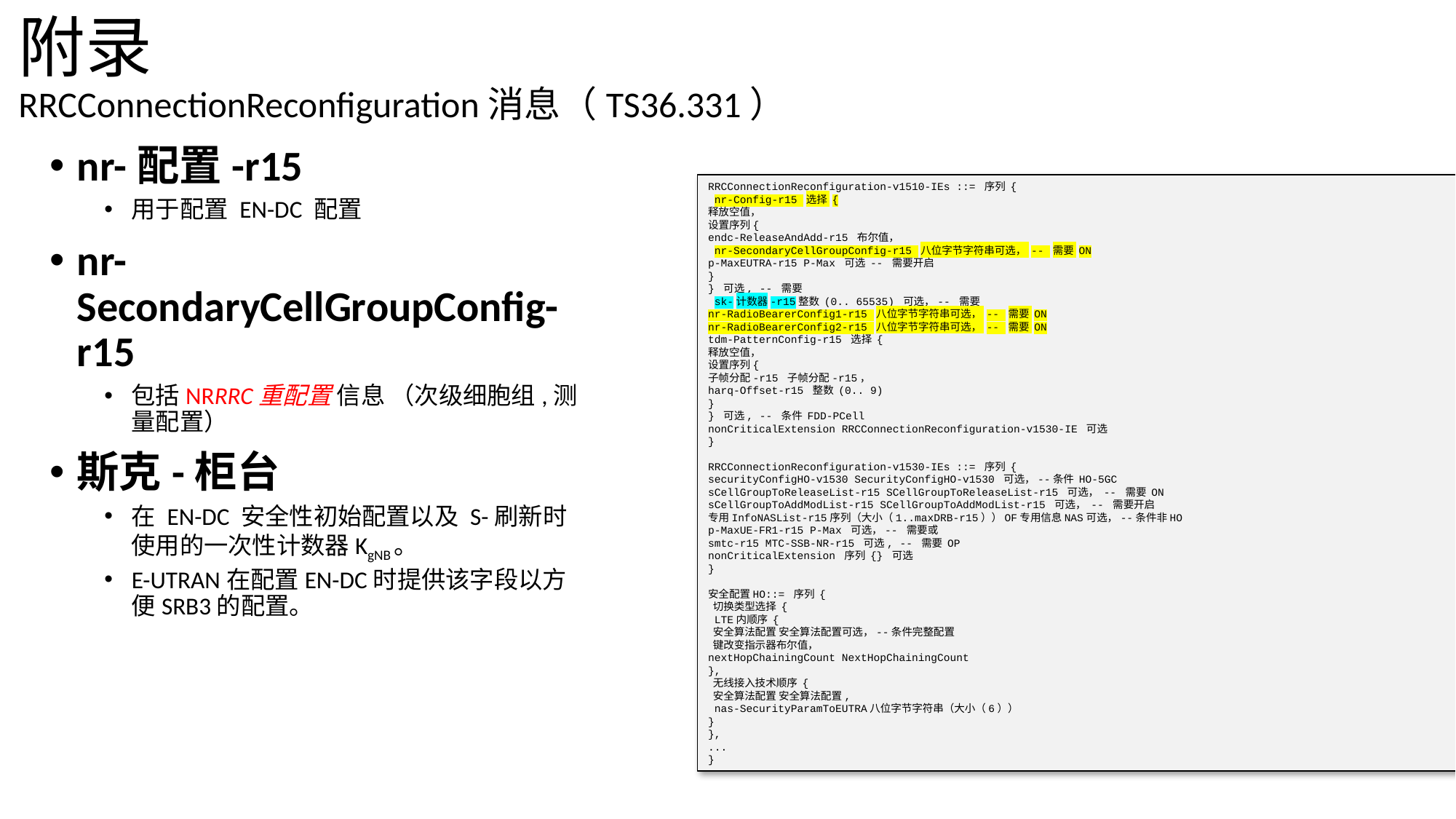

# 附录 RRCConnectionReconfiguration消息（TS36.331）
nr-配置-r15
用于配置 EN-DC 配置
nr-SecondaryCellGroupConfig-r15
包括NRRRC重配置 信息 （次级细胞组,测量配置）
斯克-柜台
在 EN-DC 安全性初始配置以及 S-刷新时使用的一次性计数器KgNB。
E-UTRAN在配置EN-DC时提供该字段以方便SRB3的配置。

RRCConnectionReconfiguration-v1510-IEs ::= 序列 {
 nr-Config-r15 选择 {
释放空值，
设置序列{
endc-ReleaseAndAdd-r15 布尔值，
 nr-SecondaryCellGroupConfig-r15 八位字节字符串可选， -- 需要 ON
p-MaxEUTRA-r15 P-Max 可选 -- 需要开启
}
} 可选, -- 需要
 sk-计数器-r15整数 (0.. 65535) 可选，-- 需要
nr-RadioBearerConfig1-r15 八位字节字符串可选， -- 需要 ON
nr-RadioBearerConfig2-r15 八位字节字符串可选， -- 需要 ON
tdm-PatternConfig-r15 选择 {
释放空值，
设置序列{
子帧分配-r15 子帧分配-r15，
harq-Offset-r15 整数 (0.. 9)
}
} 可选, -- 条件 FDD-PCell
nonCriticalExtension RRCConnectionReconfiguration-v1530-IE 可选
}

RRCConnectionReconfiguration-v1530-IEs ::= 序列 {
securityConfigHO-v1530 SecurityConfigHO-v1530 可选，--条件 HO-5GC
sCellGroupToReleaseList-r15 SCellGroupToReleaseList-r15 可选， -- 需要 ON
sCellGroupToAddModList-r15 SCellGroupToAddModList-r15 可选， -- 需要开启
专用InfoNASList-r15序列（大小（1..maxDRB-r15））OF专用信息NAS可选，--条件非HO
p-MaxUE-FR1-r15 P-Max 可选，-- 需要或
smtc-r15 MTC-SSB-NR-r15 可选, -- 需要 OP
nonCriticalExtension 序列 {} 可选
}

安全配置HO::= 序列 {
 切换类型选择 {
 LTE内顺序 {
 安全算法配置 安全算法配置可选，--条件完整配置
 键改变指示器布尔值，
nextHopChainingCount NextHopChainingCount
},
 无线接入技术顺序 {
 安全算法配置 安全算法配置,
 nas-SecurityParamToEUTRA八位字节字符串（大小（6））
}
},
...
}